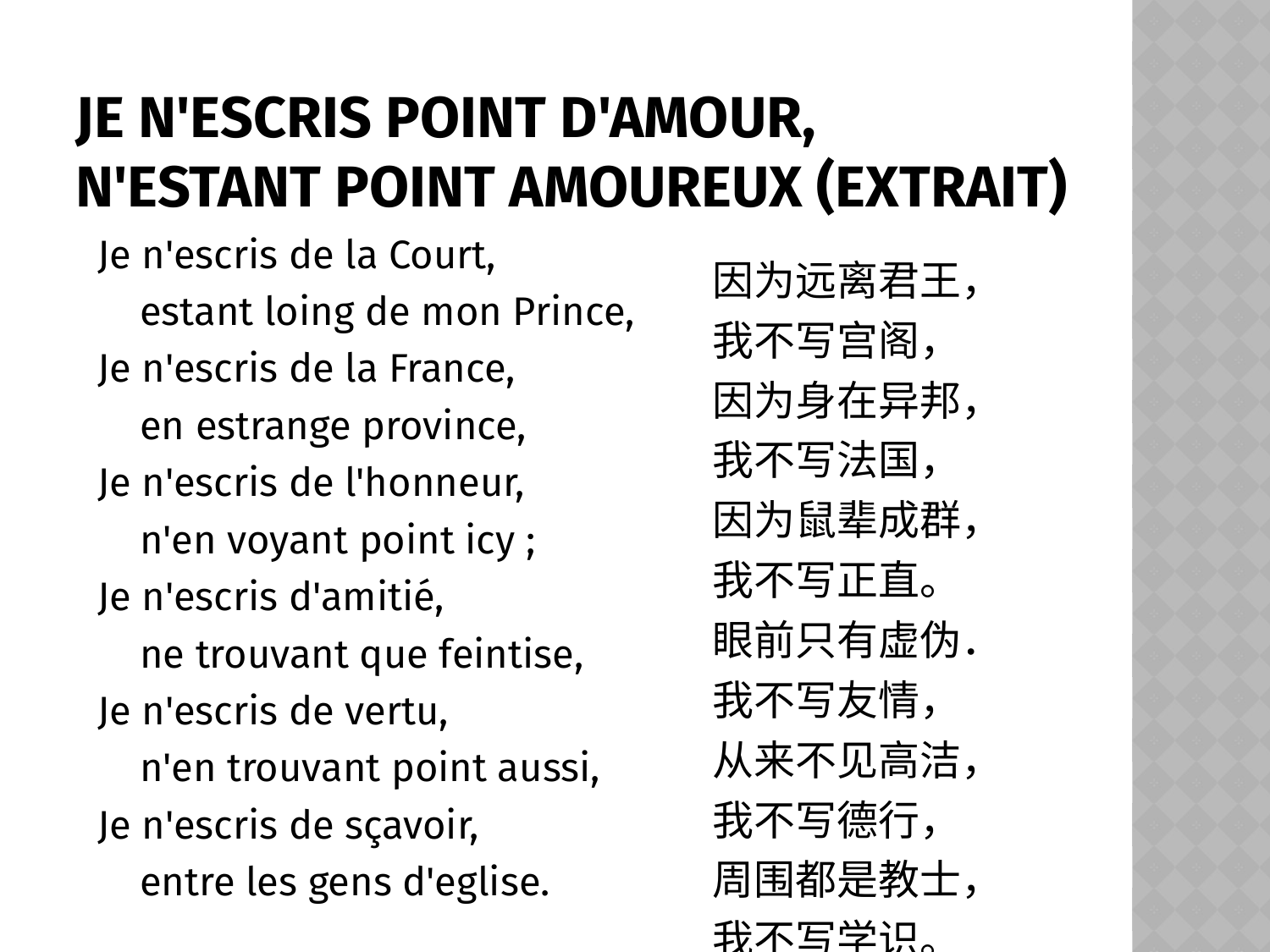

# Je n'escris point d'amour, n'estant point amoureux (extrait)
Je n'escris de la Court,
    estant loing de mon Prince,
Je n'escris de la France,
    en estrange province,
Je n'escris de l'honneur,
    n'en voyant point icy ;
Je n'escris d'amitié,
    ne trouvant que feintise,
Je n'escris de vertu,
    n'en trouvant point aussi,
Je n'escris de sçavoir,
    entre les gens d'eglise.
因为远离君王，
我不写宫阁，
因为身在异邦，
我不写法国，
因为鼠辈成群，
我不写正直。
眼前只有虚伪．
我不写友情，
从来不见高洁，
我不写德行，
周围都是教士，
我不写学识。